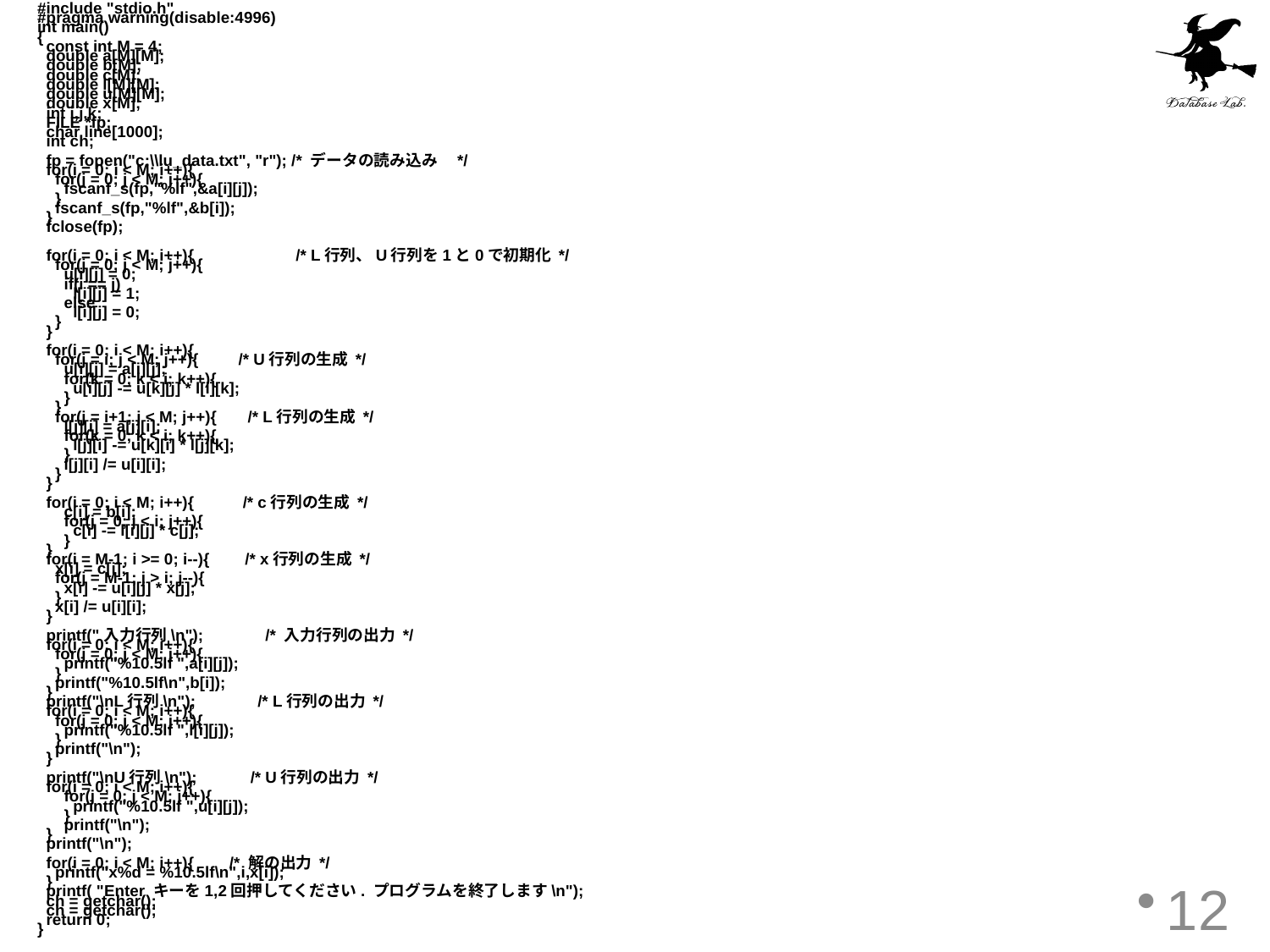

#include "stdio.h"
#pragma warning(disable:4996)
int main()
{
  const int M = 4;
  double a[M][M];
  double b[M];
  double c[M];
  double l[M][M];
  double u[M][M];
  double x[M];
  int i,j,k;
  FILE *fp;
  char line[1000];
  int ch;

  fp = fopen("c:\\lu_data.txt", "r"); /* データの読み込み　*/
  for(i = 0; i < M; i++){
    for(j = 0; j < M; j++){
      fscanf_s(fp,"%lf",&a[i][j]);
    }
    fscanf_s(fp,"%lf",&b[i]);
  }
  fclose(fp);

  for(i = 0; i < M; i++){	 /* L行列、U行列を1と0で初期化 */
    for(j = 0; j < M; j++){
      u[i][j] = 0;
      if(i == j)
        l[i][j] = 1;
      else
        l[i][j] = 0;
    }
  }

  for(i = 0; i < M; i++){
    for(j = i; j < M; j++){         /* U行列の生成 */
      u[i][j] = a[i][j];
      for(k = 0; k < i; k++){
        u[i][j] -= u[k][j] * l[i][k];
      }
    }
    for(j = i+1; j < M; j++){       /* L行列の生成 */
      l[j][i] = a[j][i];
      for(k = 0; k < i; k++){
        l[j][i] -= u[k][i] * l[j][k];
      }
      l[j][i] /= u[i][i];
    }
  }

  for(i = 0; i < M; i++){           /* c行列の生成 */
      c[i] = b[i];
      for(j = 0; j < i; j++){
        c[i] -= l[i][j] * c[j];
      }
  }
  for(i = M-1; i >= 0; i--){        /* x行列の生成 */
    x[i] = c[i];
    for(j = M-1; j > i; j--){
      x[i] -= u[i][j] * x[j];
    }
    x[i] /= u[i][i];
  }

  printf("入力行列\n");              /* 入力行列の出力 */
  for(i = 0; i < M; i++){
    for(j = 0; j < M; j++){
      printf("%10.5lf ",a[i][j]);
    }
    printf("%10.5lf\n",b[i]);
  }
  printf("\nL行列\n");              /* L行列の出力 */
  for(i = 0; i < M; i++){
    for(j = 0; j < M; j++){
      printf("%10.5lf ",l[i][j]);
    }
    printf("\n");
  }

  printf("\nU行列\n");            /* U行列の出力 */
  for(i = 0; i < M; i++){
      for(j = 0; j < M; j++){
        printf("%10.5lf ",u[i][j]);
      }
      printf("\n");
  }
  printf("\n");

  for(i = 0; i < M; i++){        /* 解の出力 */
    printf("x%d = %10.5lf\n",i,x[i]);
  }
  printf( "Enter キーを1,2回押してください. プログラムを終了します\n");
  ch = getchar();
  ch = getchar();
  return 0;
}
12